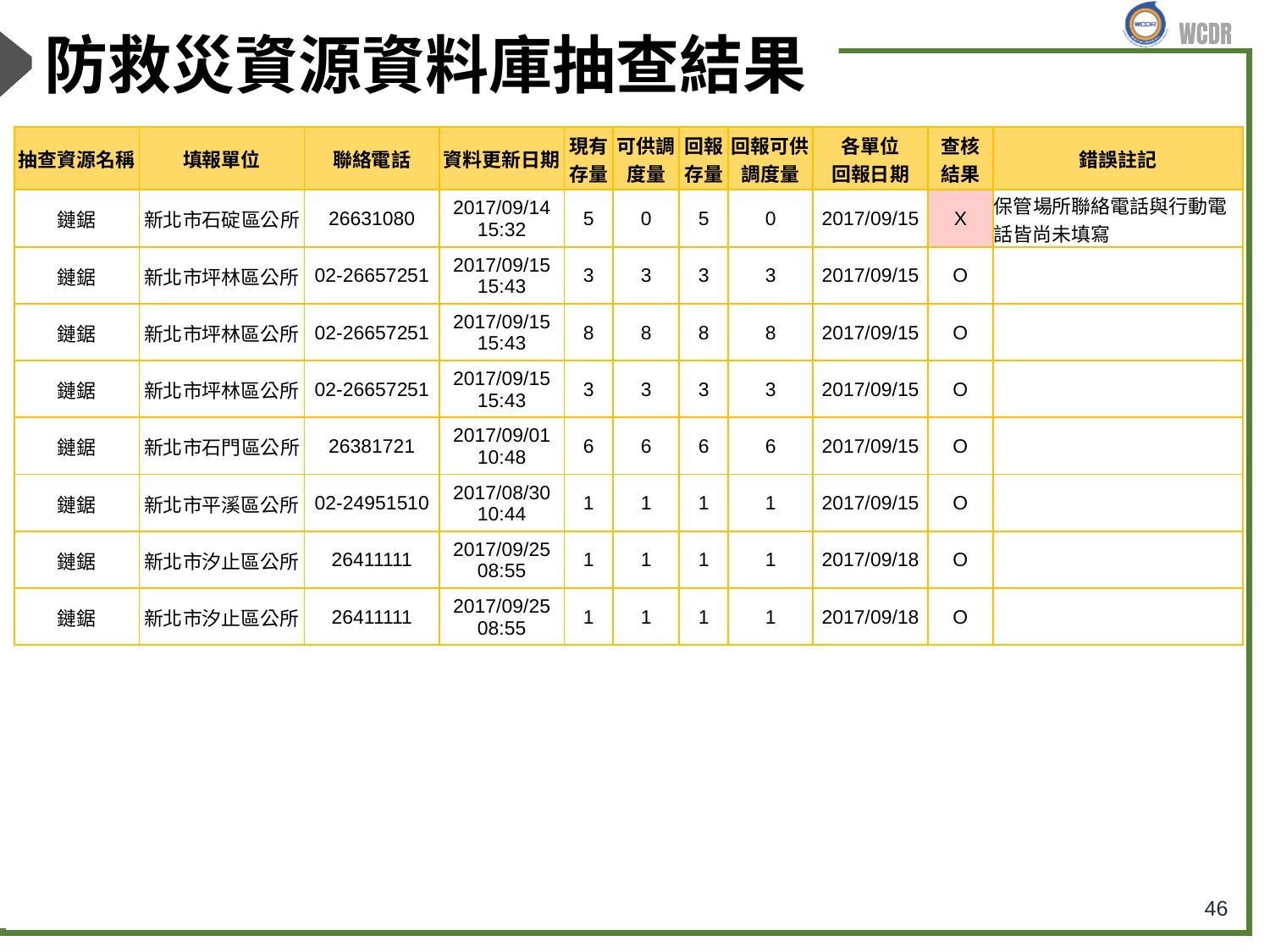

# 防救災資源資料庫抽查結果
| 抽查資源名稱 | 填報單位 | 聯絡電話 | 資料更新日期 | 現有存量 | 可供調度量 | 回報存量 | 回報可供調度量 | 各單位 回報日期 | 查核 結果 | 錯誤註記 |
| --- | --- | --- | --- | --- | --- | --- | --- | --- | --- | --- |
| 鏈鋸 | 新北市石碇區公所 | 26631080 | 2017/09/14 15:32 | 5 | 0 | 5 | 0 | 2017/09/15 | X | 保管場所聯絡電話與行動電話皆尚未填寫 |
| 鏈鋸 | 新北市坪林區公所 | 02-26657251 | 2017/09/15 15:43 | 3 | 3 | 3 | 3 | 2017/09/15 | O |  |
| 鏈鋸 | 新北市坪林區公所 | 02-26657251 | 2017/09/15 15:43 | 8 | 8 | 8 | 8 | 2017/09/15 | O |  |
| 鏈鋸 | 新北市坪林區公所 | 02-26657251 | 2017/09/15 15:43 | 3 | 3 | 3 | 3 | 2017/09/15 | O |  |
| 鏈鋸 | 新北市石門區公所 | 26381721 | 2017/09/01 10:48 | 6 | 6 | 6 | 6 | 2017/09/15 | O |  |
| 鏈鋸 | 新北市平溪區公所 | 02-24951510 | 2017/08/30 10:44 | 1 | 1 | 1 | 1 | 2017/09/15 | O |  |
| 鏈鋸 | 新北市汐止區公所 | 26411111 | 2017/09/25 08:55 | 1 | 1 | 1 | 1 | 2017/09/18 | O |  |
| 鏈鋸 | 新北市汐止區公所 | 26411111 | 2017/09/25 08:55 | 1 | 1 | 1 | 1 | 2017/09/18 | O |  |
46